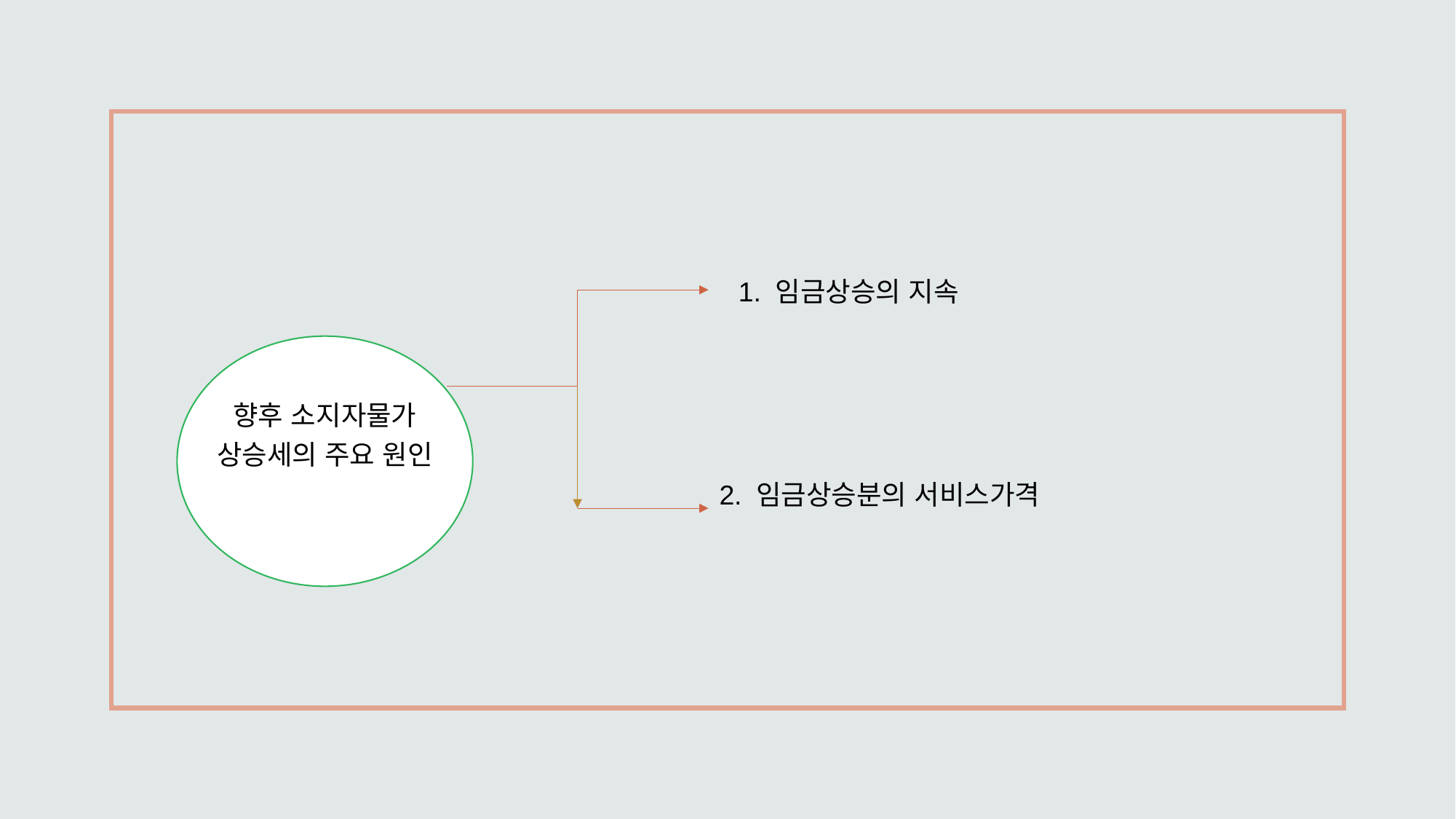

1. 임금상승의 지속

향후 소지자물가 상승세의 주요 원인
2. 임금상승분의 서비스가격